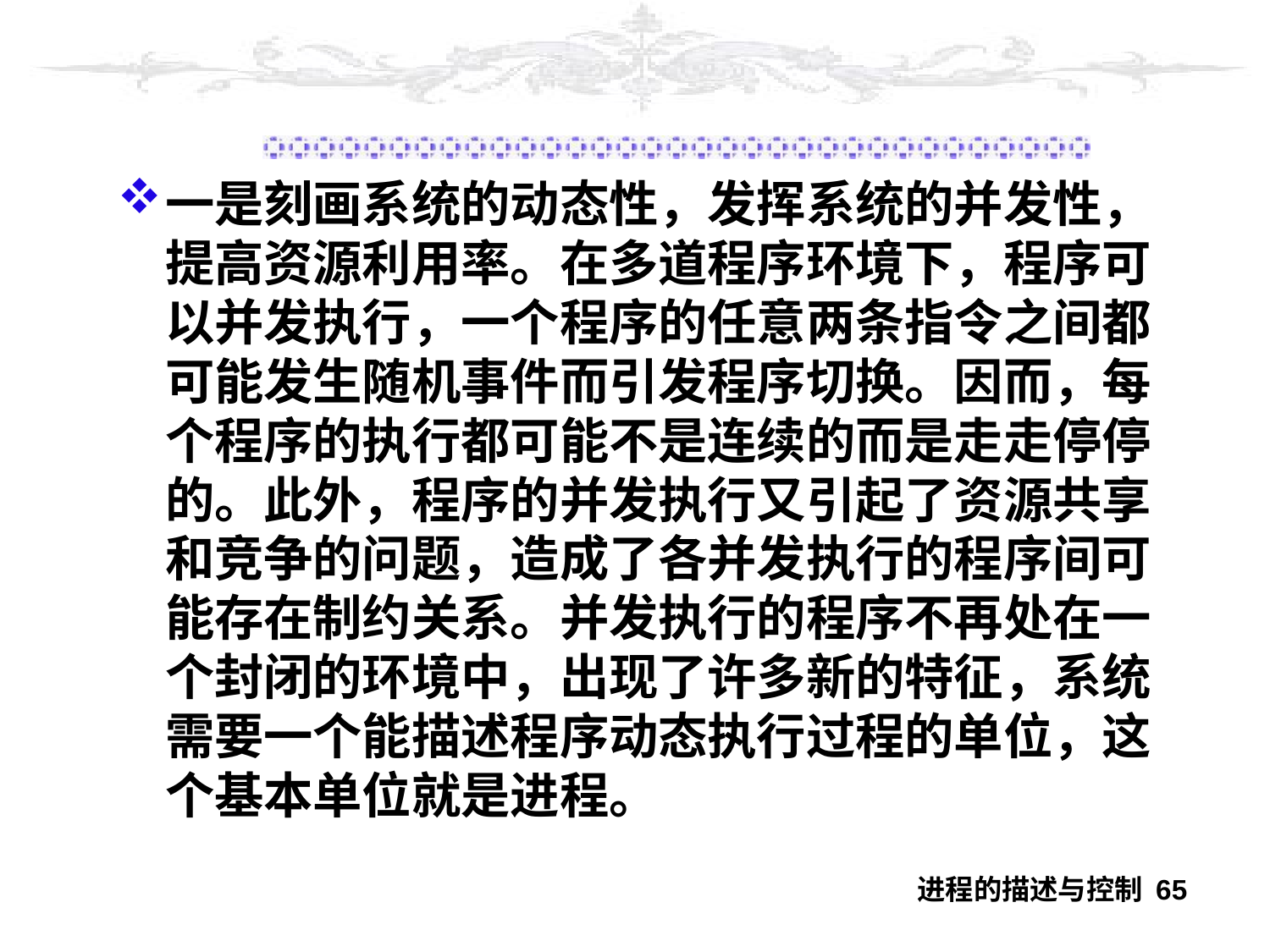

#
一是刻画系统的动态性，发挥系统的并发性，提高资源利用率。在多道程序环境下，程序可以并发执行，一个程序的任意两条指令之间都可能发生随机事件而引发程序切换。因而，每个程序的执行都可能不是连续的而是走走停停的。此外，程序的并发执行又引起了资源共享和竞争的问题，造成了各并发执行的程序间可能存在制约关系。并发执行的程序不再处在一个封闭的环境中，出现了许多新的特征，系统需要一个能描述程序动态执行过程的单位，这个基本单位就是进程。